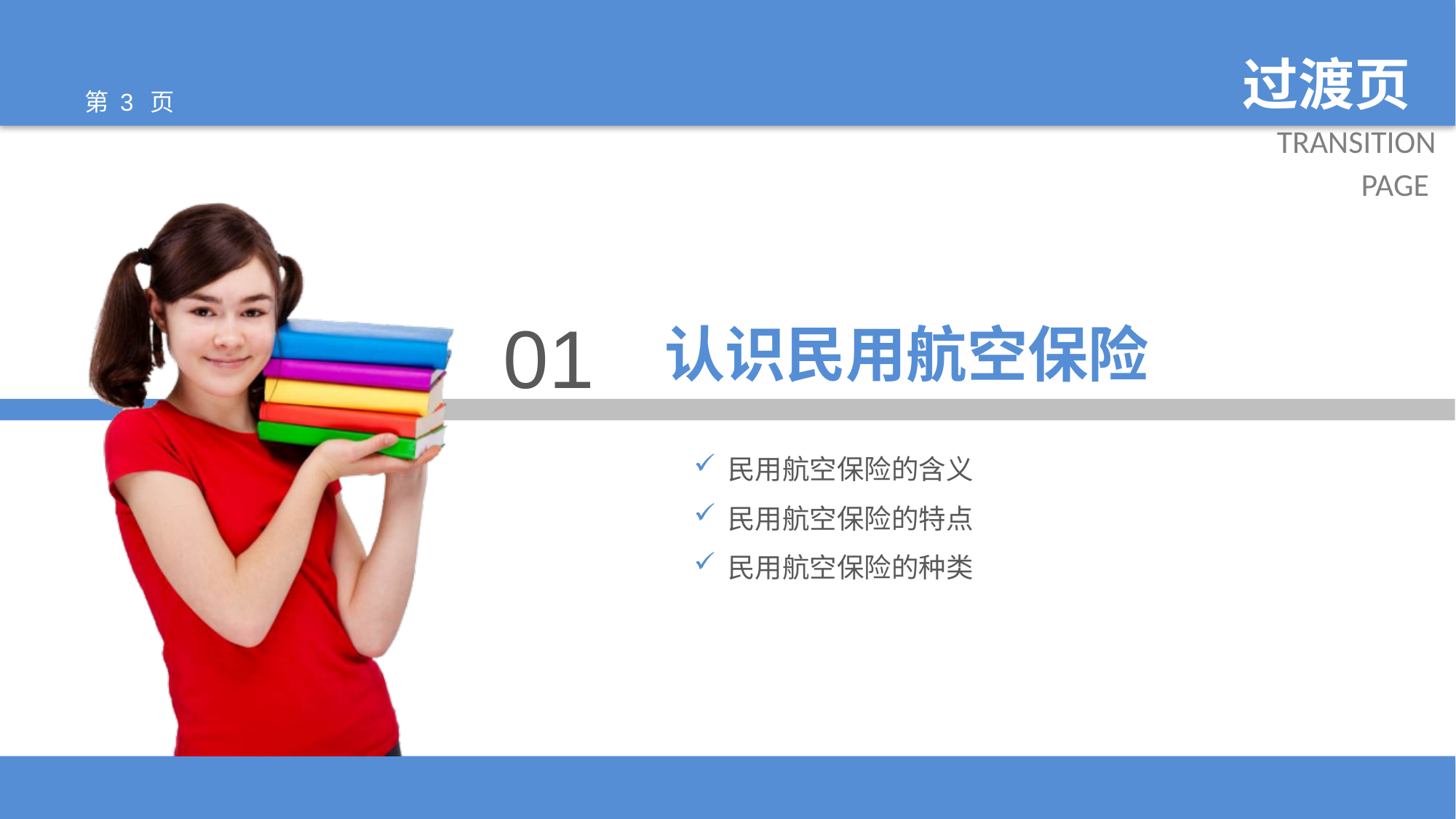

01
认识民用航空保险
民用航空保险的含义
民用航空保险的特点
民用航空保险的种类